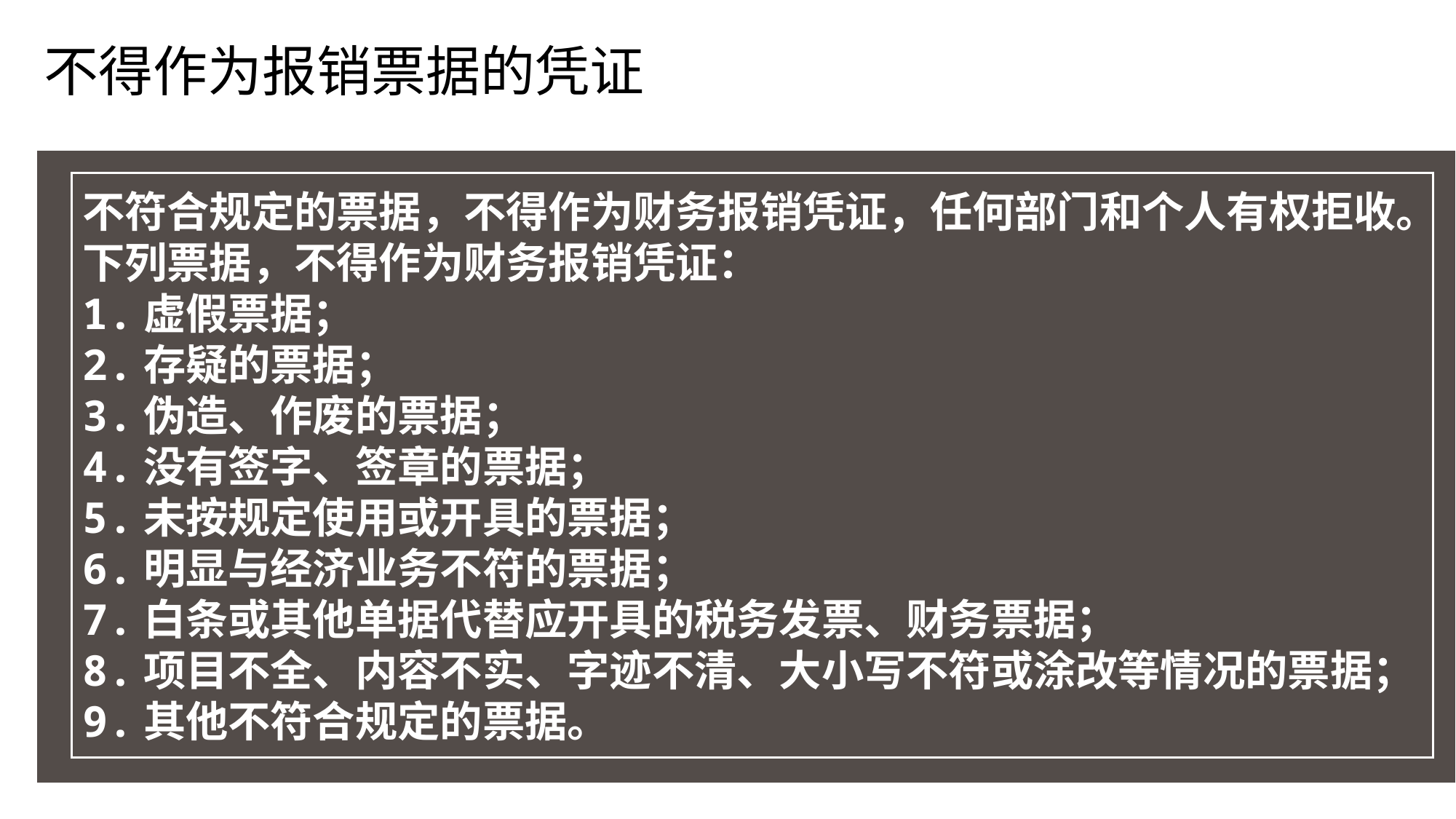

不得作为报销票据的凭证

不符合规定的票据，不得作为财务报销凭证，任何部门和个人有权拒收。下列票据，不得作为财务报销凭证：
1.虚假票据；
2.存疑的票据；
3.伪造、作废的票据；
4.没有签字、签章的票据；
5.未按规定使用或开具的票据；
6.明显与经济业务不符的票据；
7.白条或其他单据代替应开具的税务发票、财务票据；
8.项目不全、内容不实、字迹不清、大小写不符或涂改等情况的票据；
9.其他不符合规定的票据。